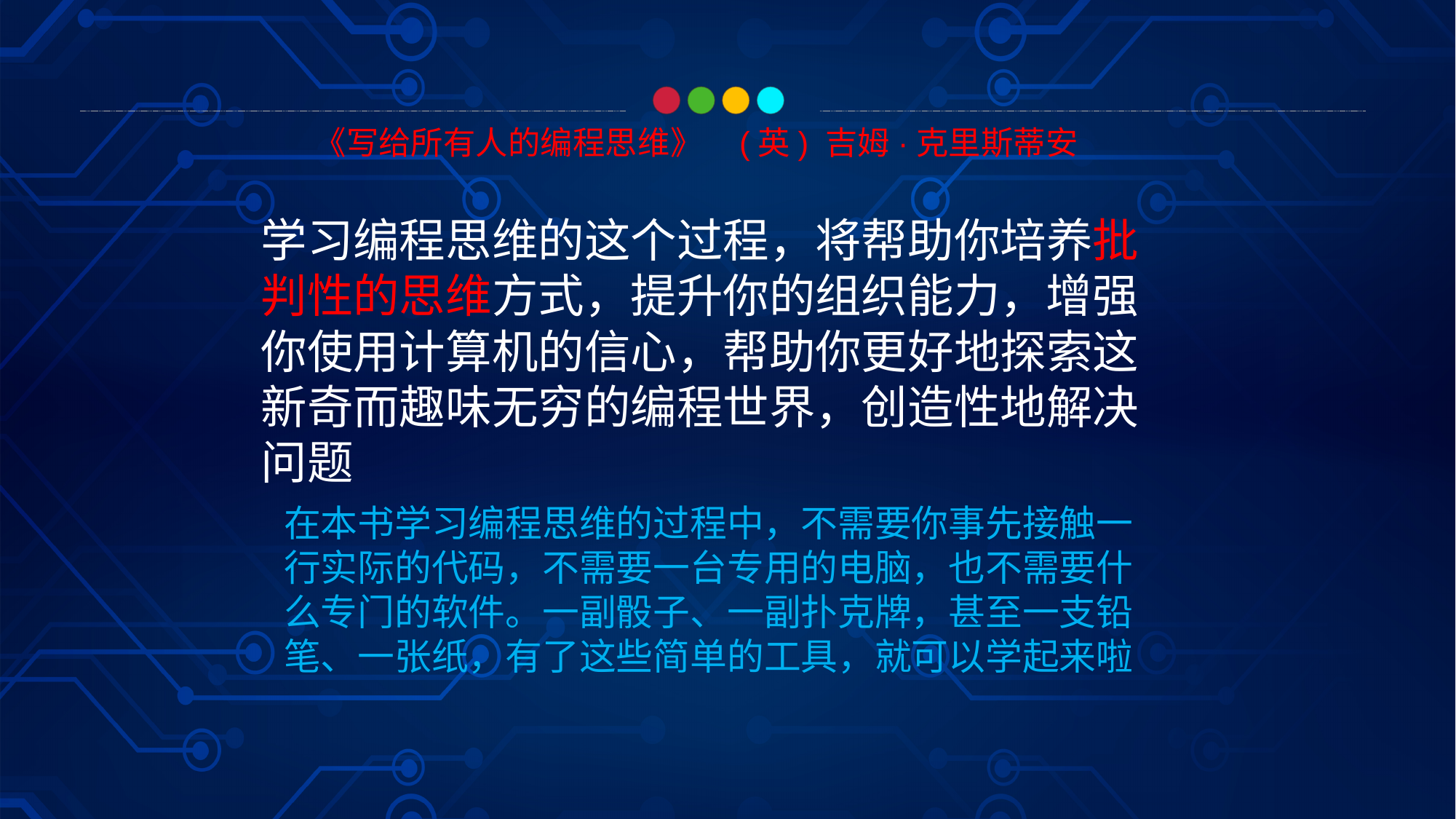

《写给所有人的编程思维》    (英) 吉姆·克里斯蒂安
学习编程思维的这个过程，将帮助你培养批判性的思维方式，提升你的组织能力，增强你使用计算机的信心，帮助你更好地探索这新奇而趣味无穷的编程世界，创造性地解决问题
在本书学习编程思维的过程中，不需要你事先接触一行实际的代码，不需要一台专用的电脑，也不需要什么专门的软件。一副骰子、一副扑克牌，甚至一支铅笔、一张纸，有了这些简单的工具，就可以学起来啦